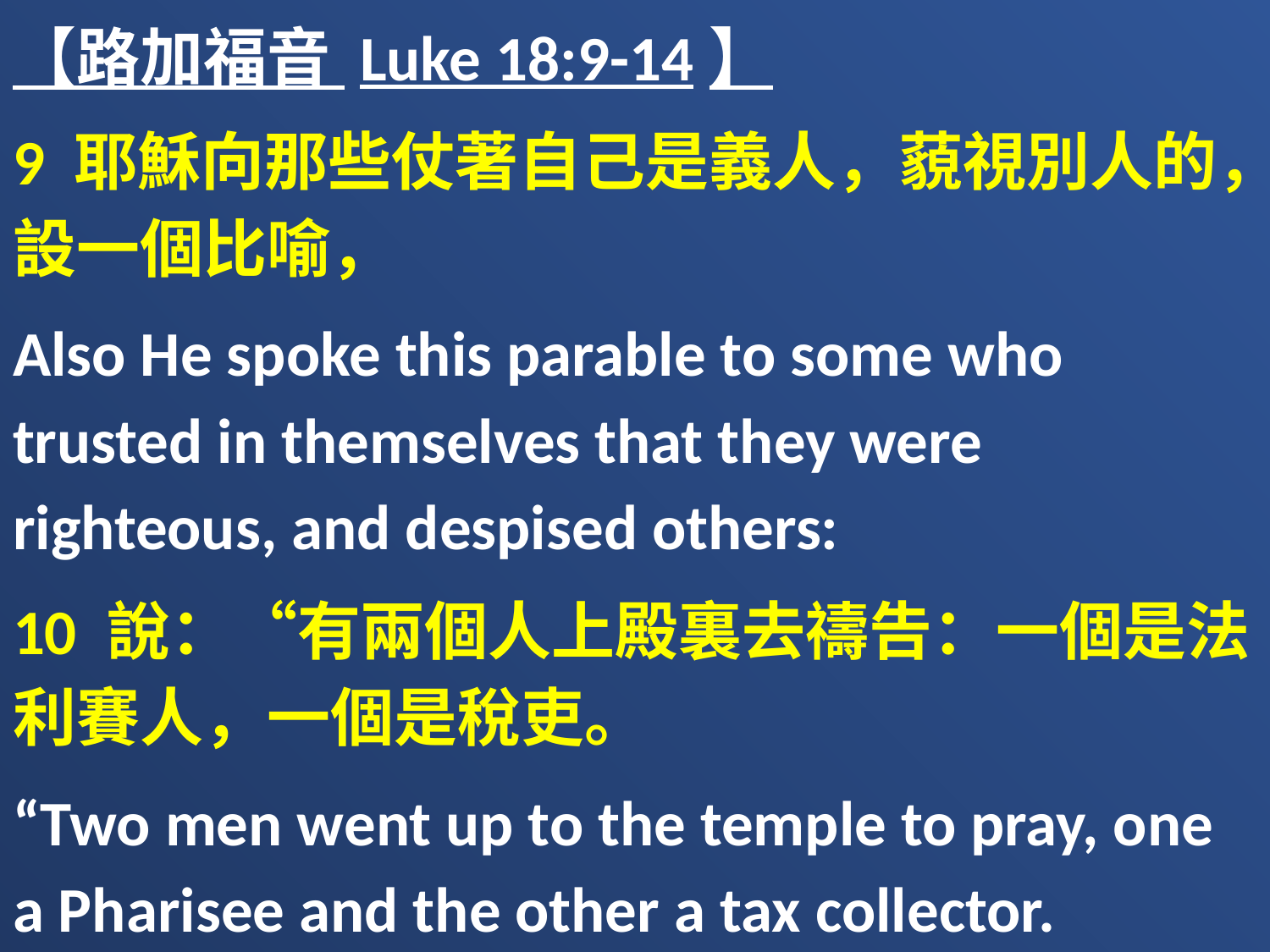

【路加福音 Luke 18:9-14】
9 耶穌向那些仗著自己是義人，藐視別人的，設一個比喻，
Also He spoke this parable to some who trusted in themselves that they were righteous, and despised others:
10 說：“有兩個人上殿裏去禱告：一個是法利賽人，一個是稅吏。
“Two men went up to the temple to pray, one a Pharisee and the other a tax collector.